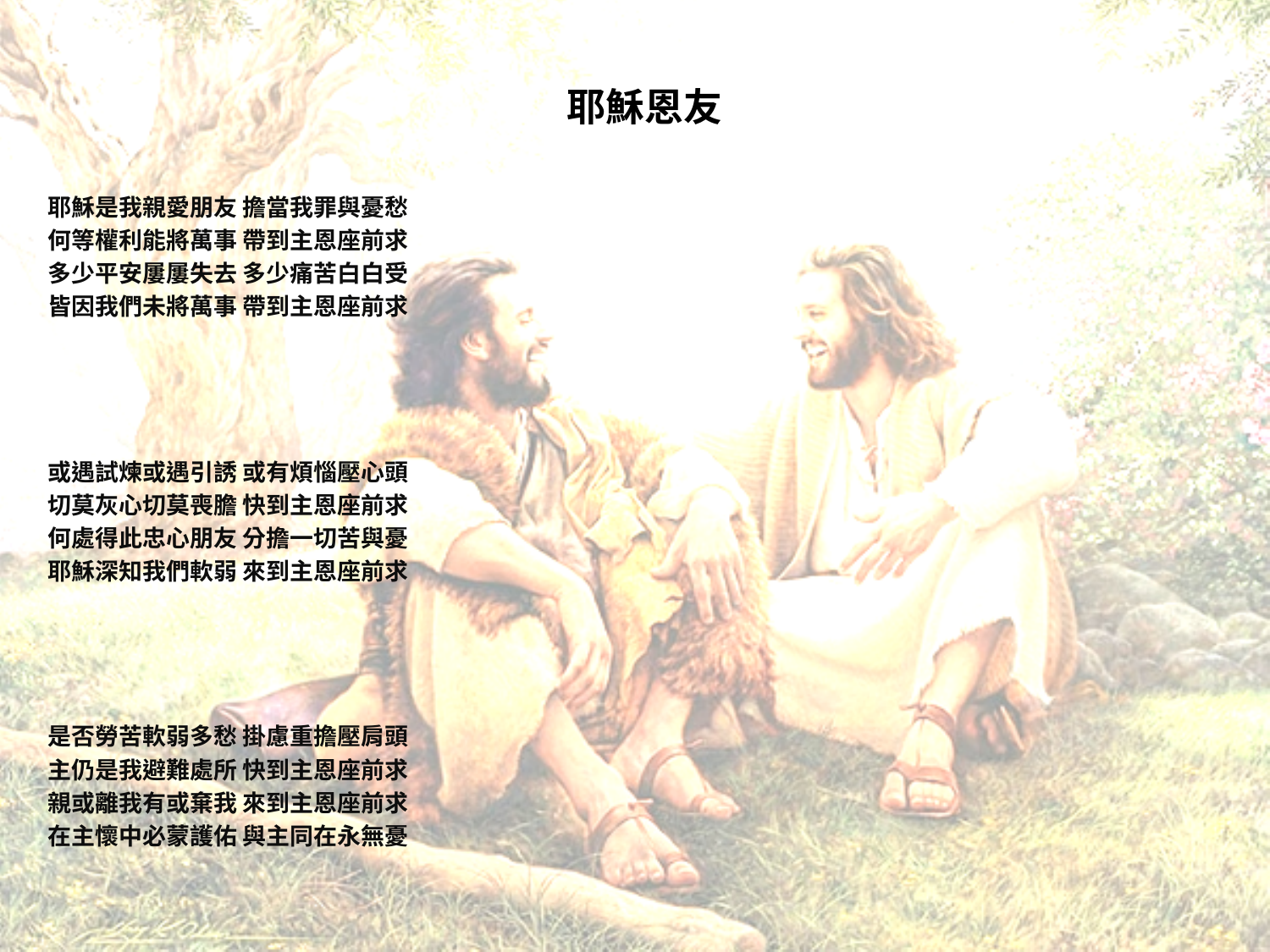

# 耶穌恩友
耶穌是我親愛朋友 擔當我罪與憂愁
何等權利能將萬事 帶到主恩座前求
多少平安屢屢失去 多少痛苦白白受
皆因我們未將萬事 帶到主恩座前求

或遇試煉或遇引誘 或有煩惱壓心頭
切莫灰心切莫喪膽 快到主恩座前求
何處得此忠心朋友 分擔一切苦與憂
耶穌深知我們軟弱 來到主恩座前求

是否勞苦軟弱多愁 掛慮重擔壓肩頭
主仍是我避難處所 快到主恩座前求
親或離我有或棄我 來到主恩座前求
在主懷中必蒙護佑 與主同在永無憂